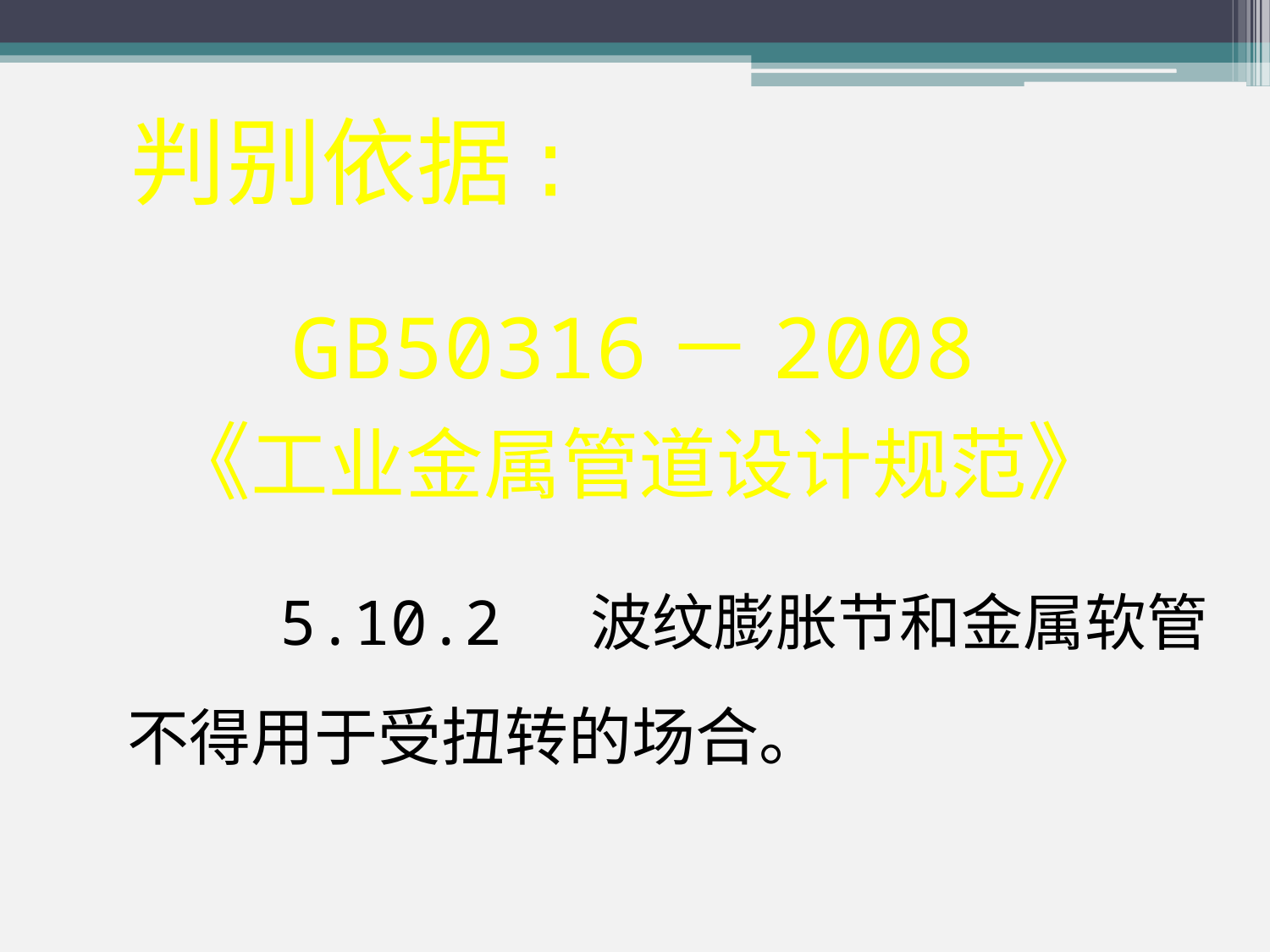

判别依据:
	GB50316－2008
  《工业金属管道设计规范》
  5.10.2  波纹膨胀节和金属软管  不得用于受扭转的场合。